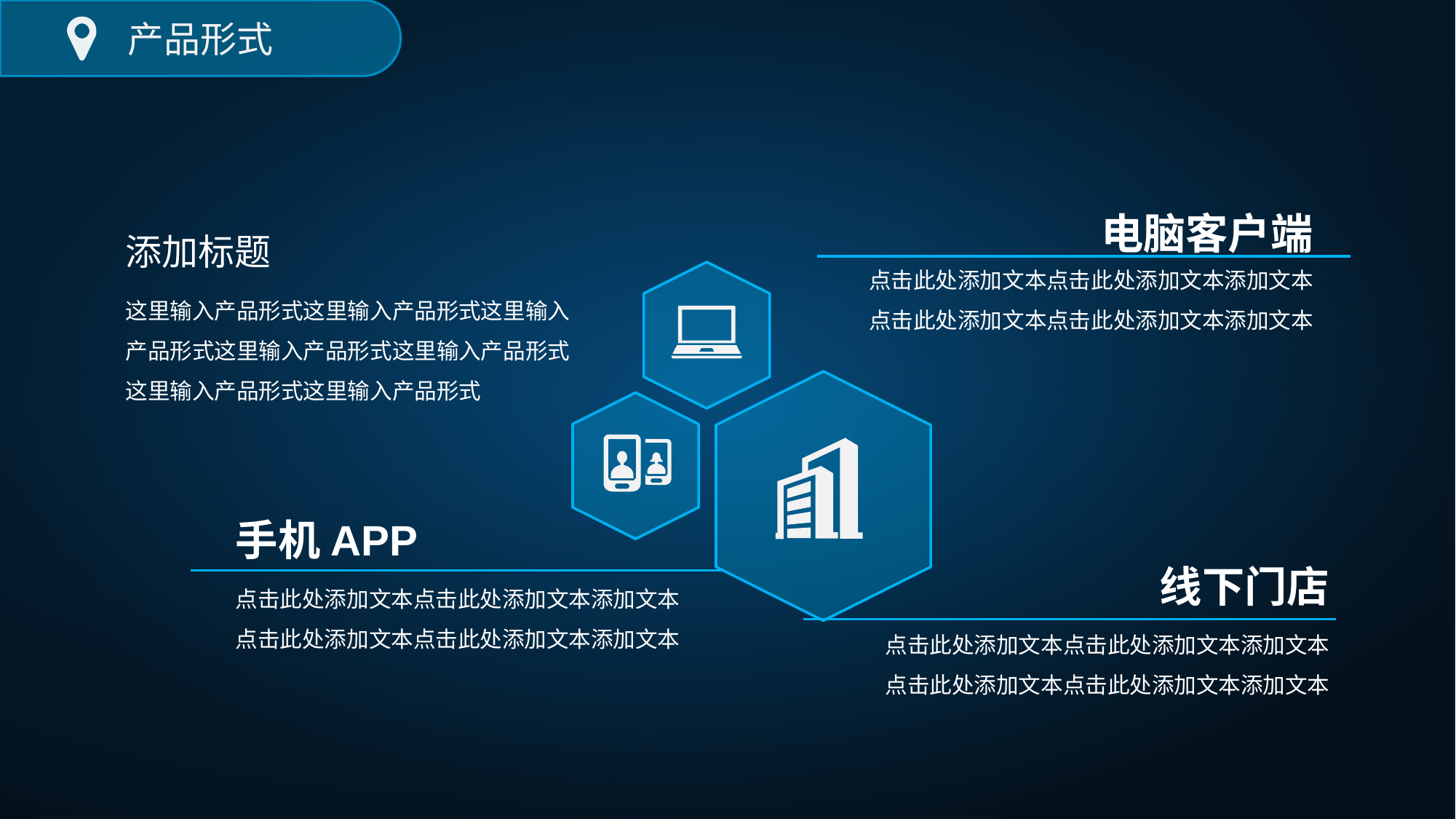

产品形式
电脑客户端
点击此处添加文本点击此处添加文本添加文本
点击此处添加文本点击此处添加文本添加文本
添加标题
这里输入产品形式这里输入产品形式这里输入产品形式这里输入产品形式这里输入产品形式这里输入产品形式这里输入产品形式

手机APP
点击此处添加文本点击此处添加文本添加文本
点击此处添加文本点击此处添加文本添加文本
线下门店
点击此处添加文本点击此处添加文本添加文本
点击此处添加文本点击此处添加文本添加文本